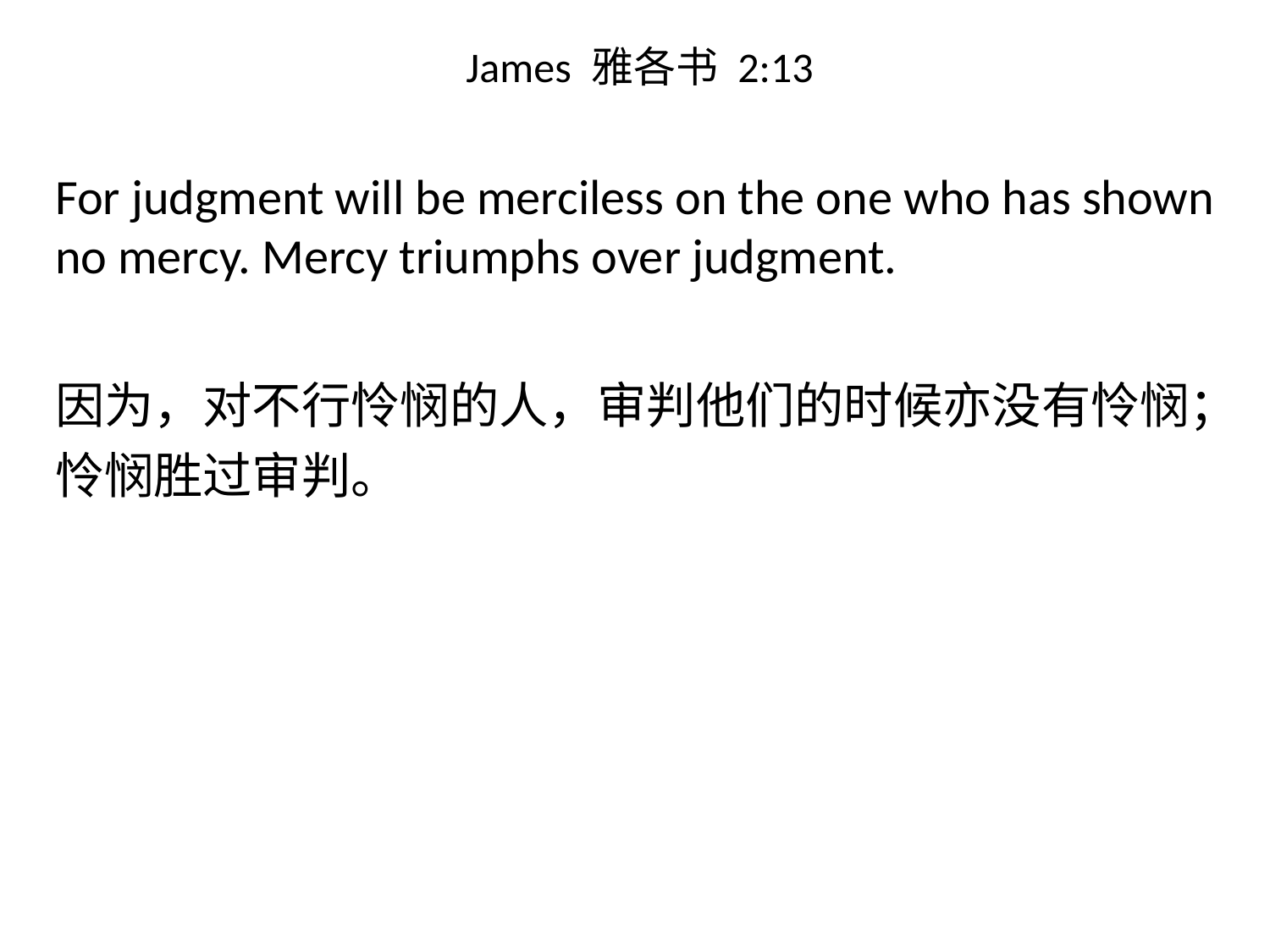

# James 雅各书 2:13
For judgment will be merciless on the one who has shown no mercy. Mercy triumphs over judgment.

因为，对不行怜悯的人，审判他们的时候亦没有怜悯；怜悯胜过审判。